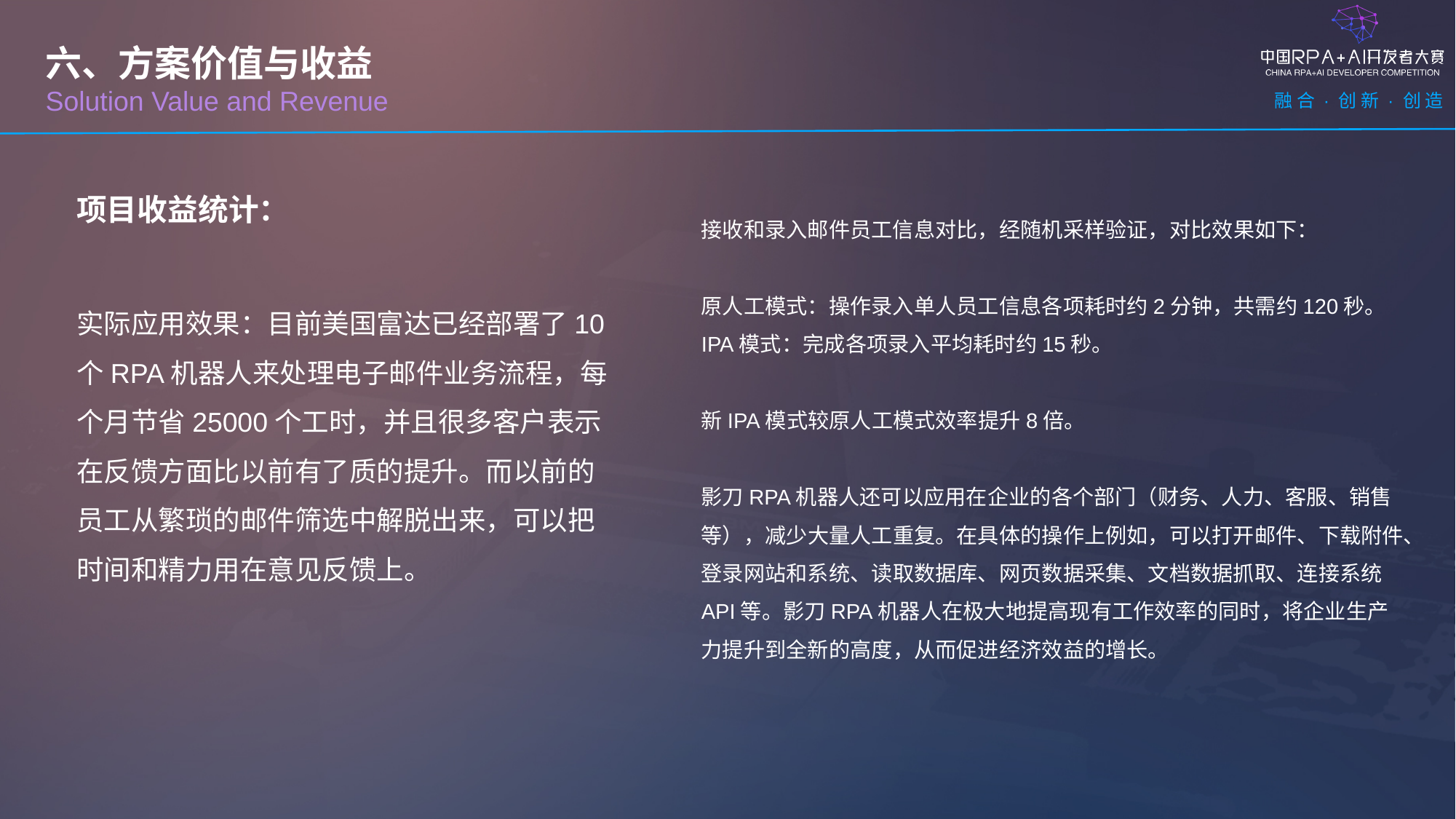

六、方案价值与收益
Solution Value and Revenue
项目收益统计：
接收和录入邮件员工信息对比，经随机采样验证，对比效果如下：

原人工模式：操作录入单人员工信息各项耗时约2分钟，共需约120秒。
IPA模式：完成各项录入平均耗时约15秒。

新IPA模式较原人工模式效率提升8倍。

影刀RPA机器人还可以应用在企业的各个部门（财务、人力、客服、销售等），减少大量人工重复。在具体的操作上例如，可以打开邮件、下载附件、登录网站和系统、读取数据库、网页数据采集、文档数据抓取、连接系统API等。影刀RPA机器人在极大地提高现有工作效率的同时，将企业生产力提升到全新的高度，从而促进经济效益的增长。
实际应用效果：目前美国富达已经部署了10个RPA机器人来处理电子邮件业务流程，每个月节省25000个工时，并且很多客户表示在反馈方面比以前有了质的提升。而以前的员工从繁琐的邮件筛选中解脱出来，可以把时间和精力用在意见反馈上。